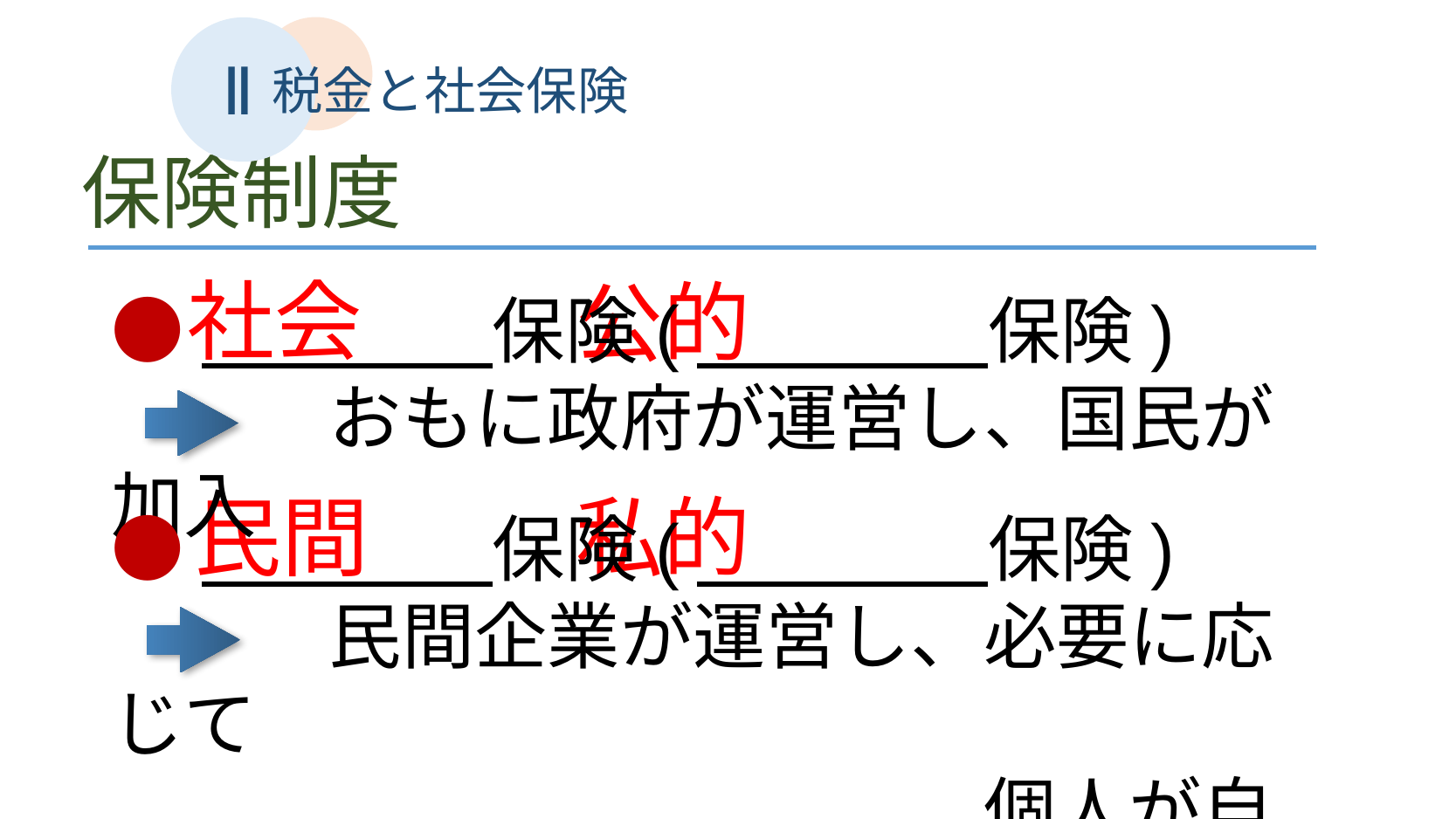

Ⅱ
税金と社会保険
保険制度
社会
公的
●　　　　保険(　　　　保険)
　　　おもに政府が運営し、国民が加入

民間
私的
●　　　　保険(　　　　保険)
　　　民間企業が運営し、必要に応じて
　　　　　　　　　　　　個人が自由に加入